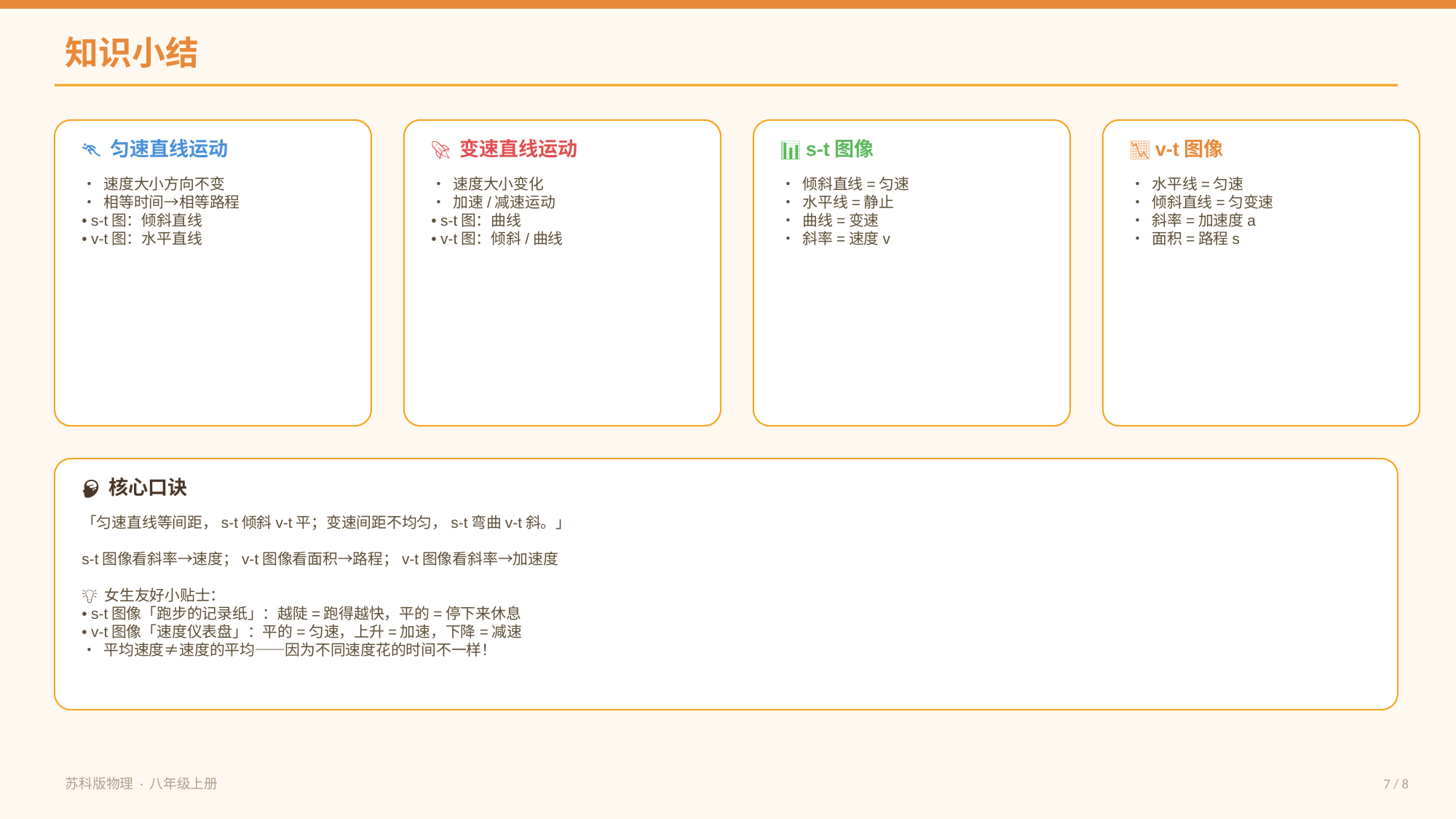

知识小结

🏃 匀速直线运动
🚀 变速直线运动
📊 s-t图像
📉 v-t图像
• 速度大小方向不变
• 相等时间→相等路程
• s-t图：倾斜直线
• v-t图：水平直线
• 速度大小变化
• 加速/减速运动
• s-t图：曲线
• v-t图：倾斜/曲线
• 倾斜直线=匀速
• 水平线=静止
• 曲线=变速
• 斜率=速度v
• 水平线=匀速
• 倾斜直线=匀变速
• 斜率=加速度a
• 面积=路程s

🧠 核心口诀
「匀速直线等间距，s-t倾斜v-t平；变速间距不均匀，s-t弯曲v-t斜。」

s-t图像看斜率→速度；v-t图像看面积→路程；v-t图像看斜率→加速度

💡 女生友好小贴士：
• s-t图像「跑步的记录纸」：越陡=跑得越快，平的=停下来休息
• v-t图像「速度仪表盘」：平的=匀速，上升=加速，下降=减速
• 平均速度≠速度的平均——因为不同速度花的时间不一样！
苏科版物理 · 八年级上册
7 / 8